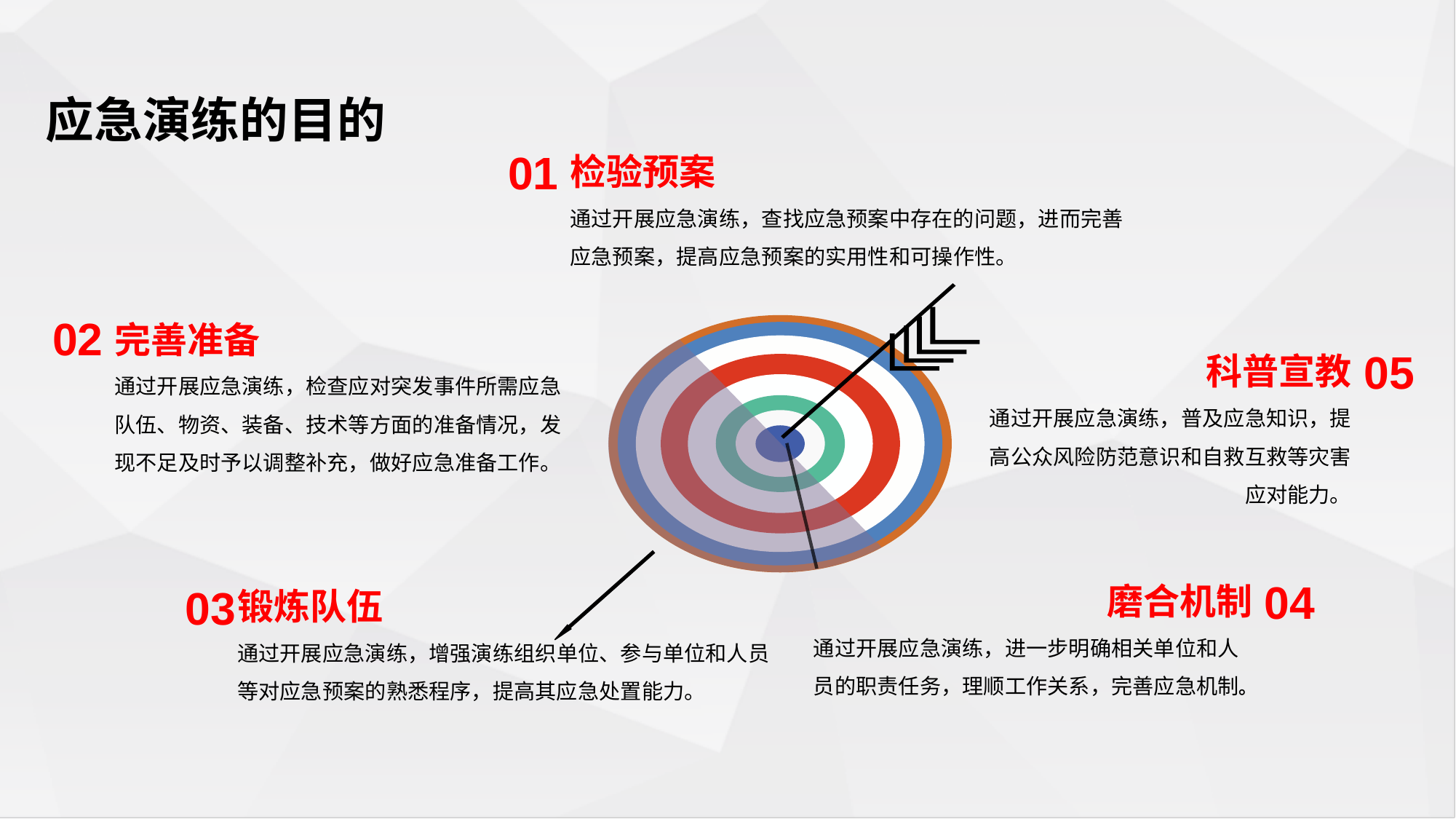

应急演练的目的
检验预案
通过开展应急演练，查找应急预案中存在的问题，进而完善应急预案，提高应急预案的实用性和可操作性。
01
完善准备
通过开展应急演练，检查应对突发事件所需应急队伍、物资、装备、技术等方面的准备情况，发现不足及时予以调整补充，做好应急准备工作。
02

科普宣教
通过开展应急演练，普及应急知识，提高公众风险防范意识和自救互救等灾害应对能力。
05
磨合机制
通过开展应急演练，进一步明确相关单位和人员的职责任务，理顺工作关系，完善应急机制。
04
锻炼队伍
通过开展应急演练，增强演练组织单位、参与单位和人员等对应急预案的熟悉程序，提高其应急处置能力。
03